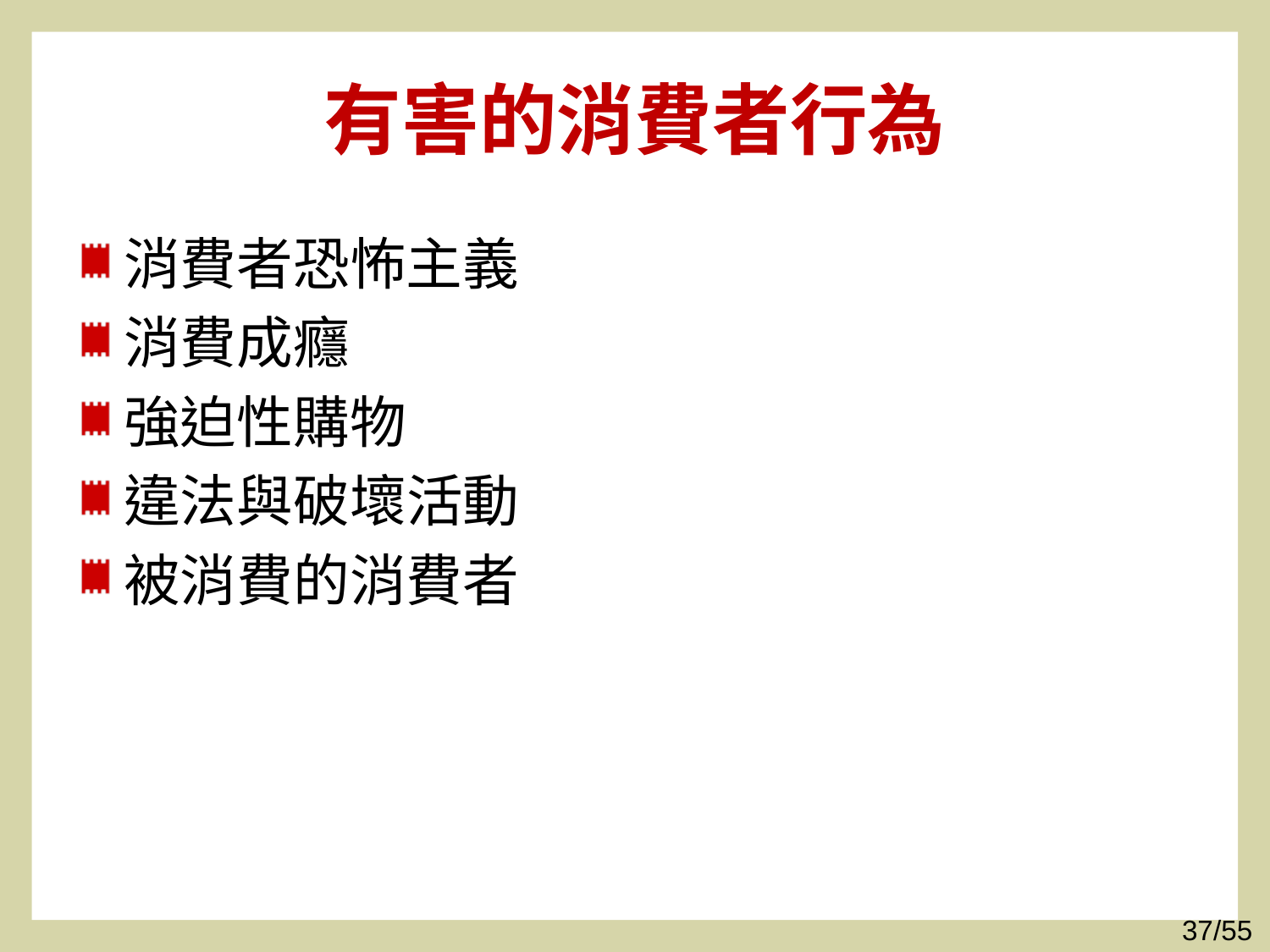

# 有害的消費者行為
消費者恐怖主義
消費成癮
強迫性購物
違法與破壞活動
被消費的消費者
37/55